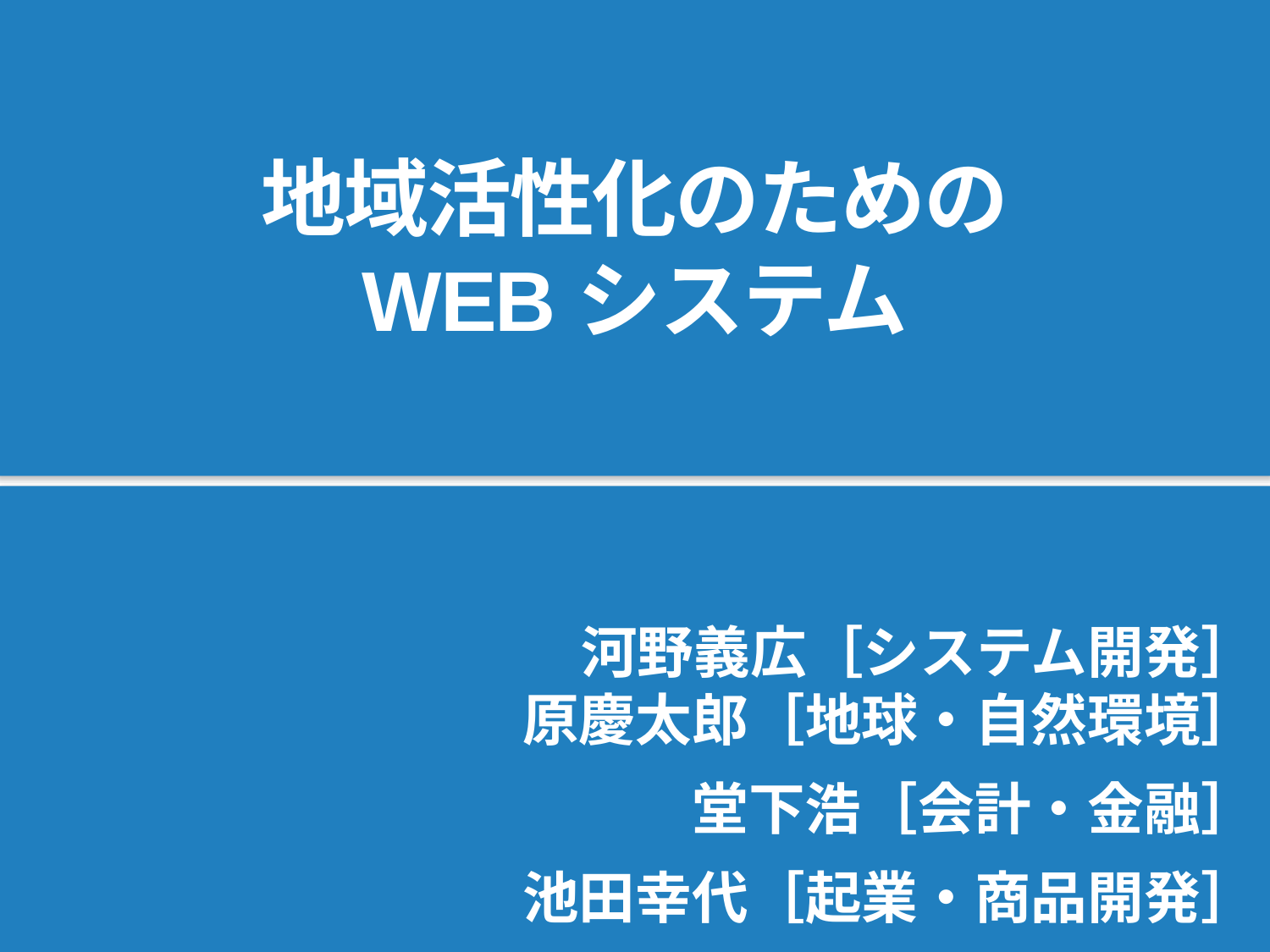

# 地域活性化のための Webシステム
河野義広［システム開発］
原慶太郎［地球・自然環境］
堂下浩［会計・金融］
池田幸代［起業・商品開発］